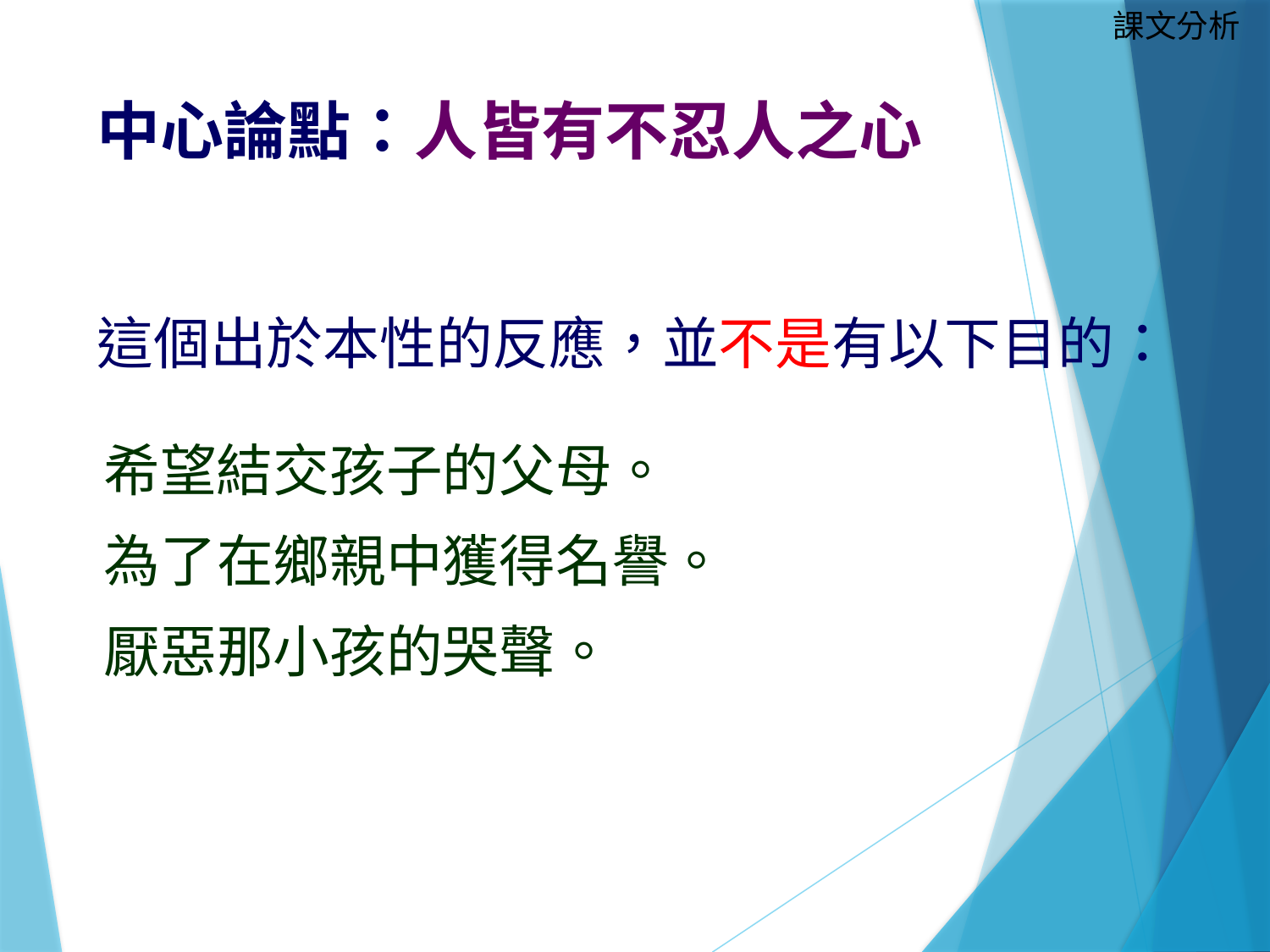

課文分析
# 中心論點：人皆有不忍人之心
這個出於本性的反應，並不是有以下目的：
希望結交孩子的父母。
為了在鄉親中獲得名譽。

厭惡那小孩的哭聲。